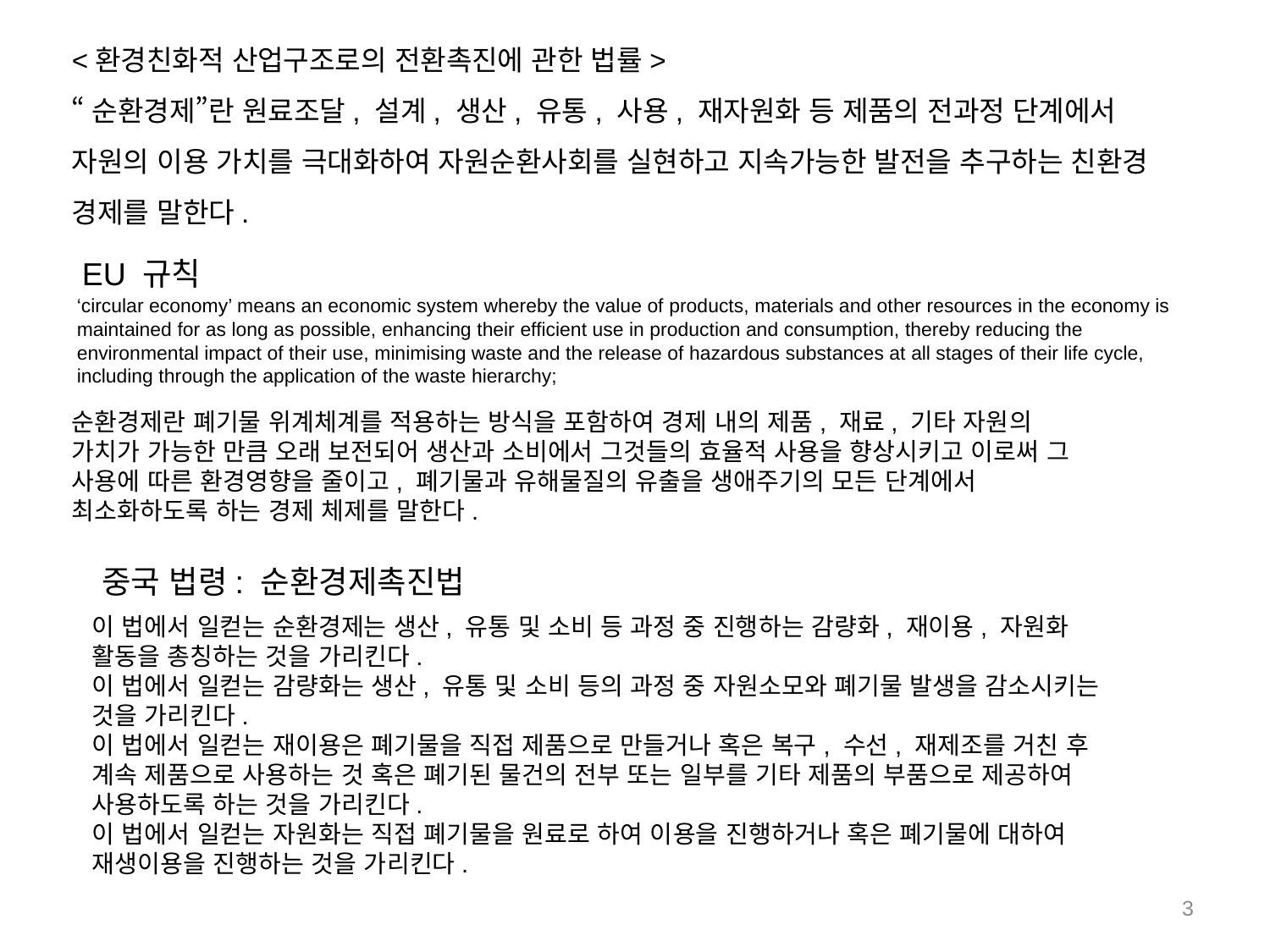

<환경친화적 산업구조로의 전환촉진에 관한 법률>
“순환경제”란 원료조달, 설계, 생산, 유통, 사용, 재자원화 등 제품의 전과정 단계에서 자원의 이용 가치를 극대화하여 자원순환사회를 실현하고 지속가능한 발전을 추구하는 친환경 경제를 말한다.
EU 규칙
‘circular economy’ means an economic system whereby the value of products, materials and other resources in the economy is maintained for as long as possible, enhancing their efficient use in production and consumption, thereby reducing the environmental impact of their use, minimising waste and the release of hazardous substances at all stages of their life cycle, including through the application of the waste hierarchy;
순환경제란 폐기물 위계체계를 적용하는 방식을 포함하여 경제 내의 제품, 재료, 기타 자원의 가치가 가능한 만큼 오래 보전되어 생산과 소비에서 그것들의 효율적 사용을 향상시키고 이로써 그 사용에 따른 환경영향을 줄이고, 폐기물과 유해물질의 유출을 생애주기의 모든 단계에서 최소화하도록 하는 경제 체제를 말한다.
중국 법령: 순환경제촉진법
이 법에서 일컫는 순환경제는 생산, 유통 및 소비 등 과정 중 진행하는 감량화, 재이용, 자원화 활동을 총칭하는 것을 가리킨다.
이 법에서 일컫는 감량화는 생산, 유통 및 소비 등의 과정 중 자원소모와 폐기물 발생을 감소시키는 것을 가리킨다.
이 법에서 일컫는 재이용은 폐기물을 직접 제품으로 만들거나 혹은 복구, 수선, 재제조를 거친 후 계속 제품으로 사용하는 것 혹은 폐기된 물건의 전부 또는 일부를 기타 제품의 부품으로 제공하여 사용하도록 하는 것을 가리킨다.
이 법에서 일컫는 자원화는 직접 폐기물을 원료로 하여 이용을 진행하거나 혹은 폐기물에 대하여 재생이용을 진행하는 것을 가리킨다.

3